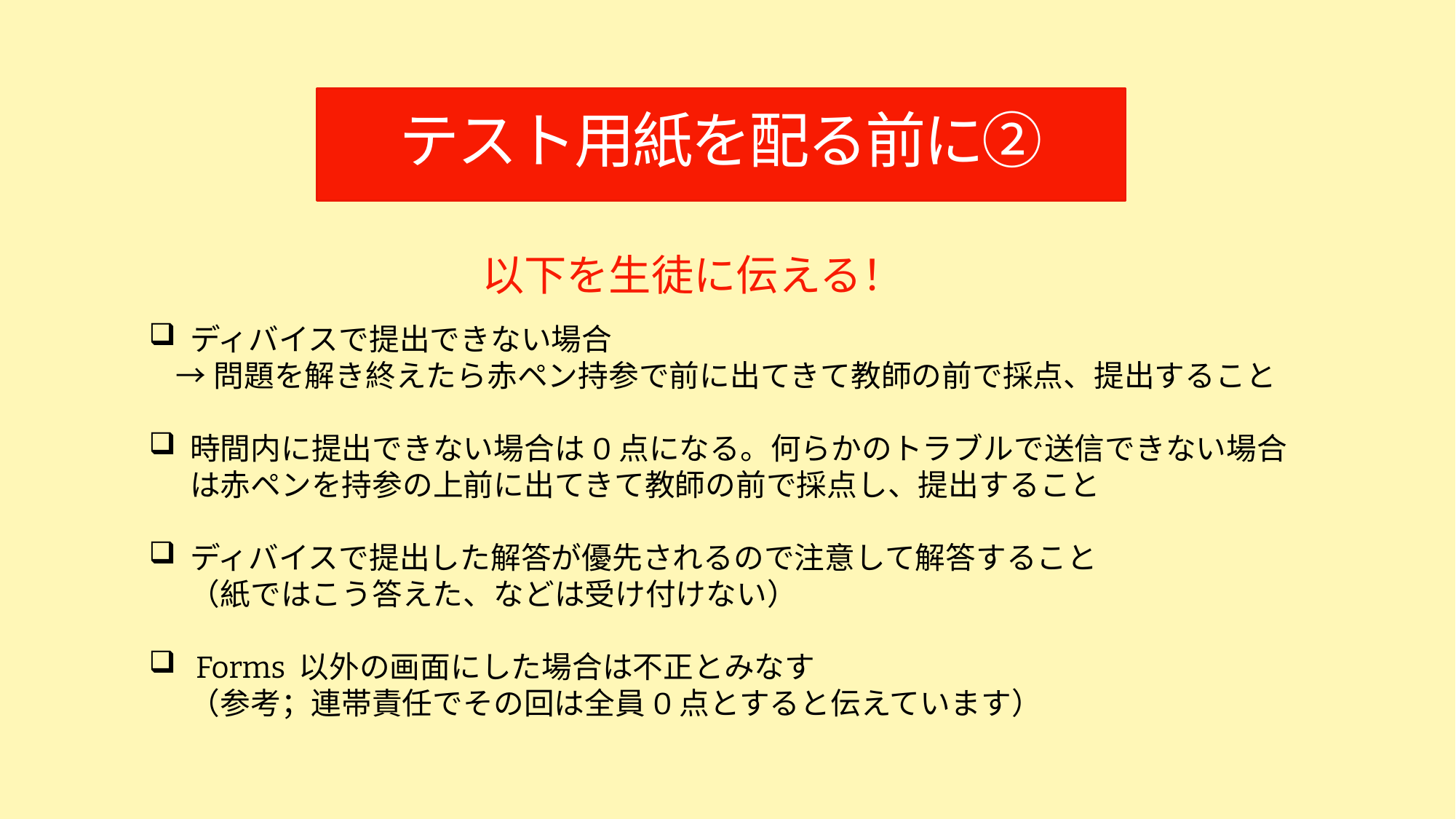

テスト用紙を配る前に②
以下を生徒に伝える！
ディバイスで提出できない場合
    →問題を解き終えたら赤ペン持参で前に出てきて教師の前で採点、提出すること

時間内に提出できない場合は0点になる。何らかのトラブルで送信できない場合は赤ペンを持参の上前に出てきて教師の前で採点し、提出すること

ディバイスで提出した解答が優先されるので注意して解答すること
     （紙ではこう答えた、などは受け付けない）

 Forms 以外の画面にした場合は不正とみなす
     （参考；連帯責任でその回は全員0点とすると伝えています）